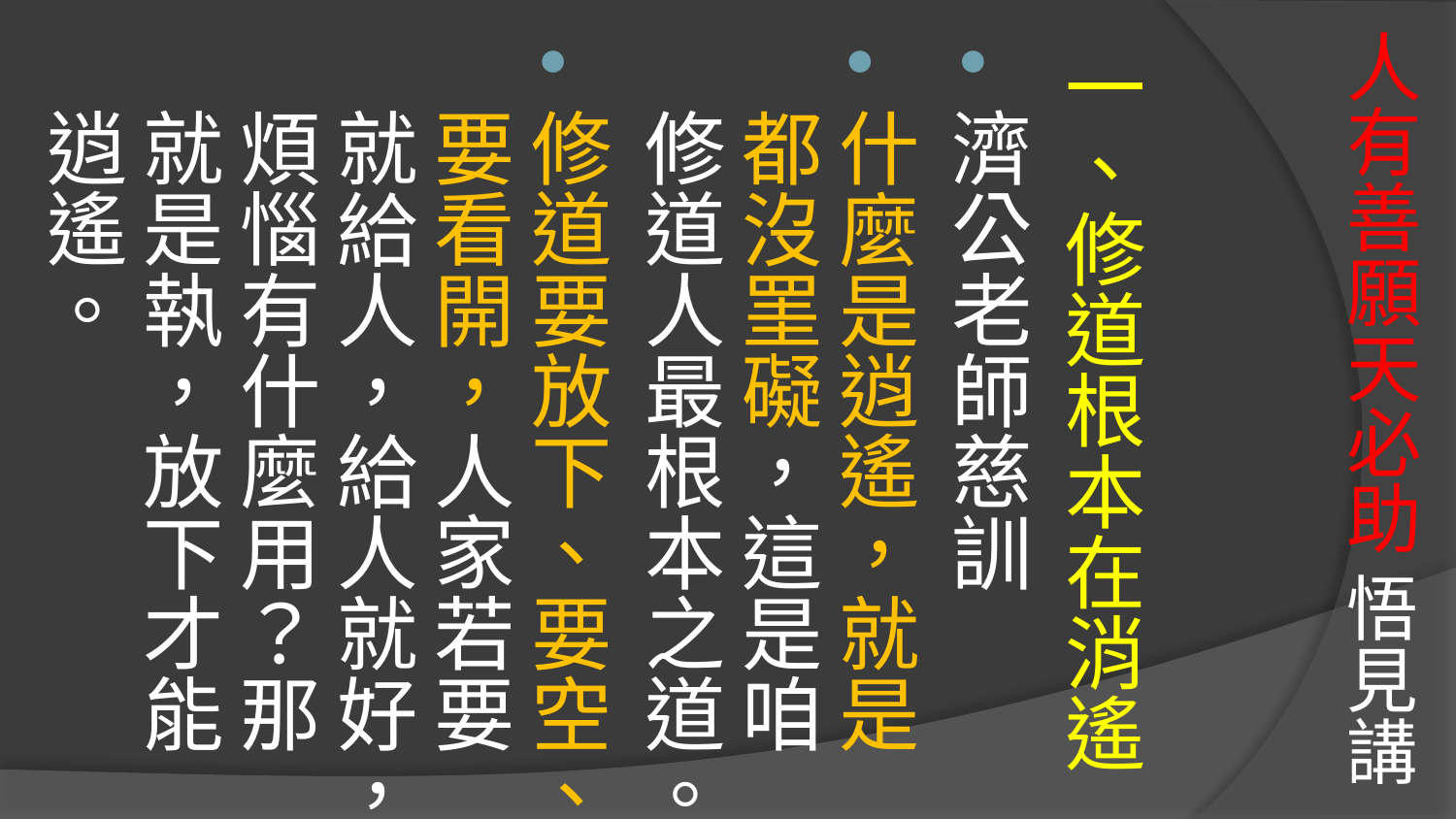

# 人有善願天必助 悟見講
一、修道根本在消遙
濟公老師慈訓
什麼是逍遙，就是都沒罣礙，這是咱修道人最根本之道。
修道要放下、要空、要看開，人家若要就給人，給人就好，煩惱有什麼用？那就是執，放下才能逍遙。